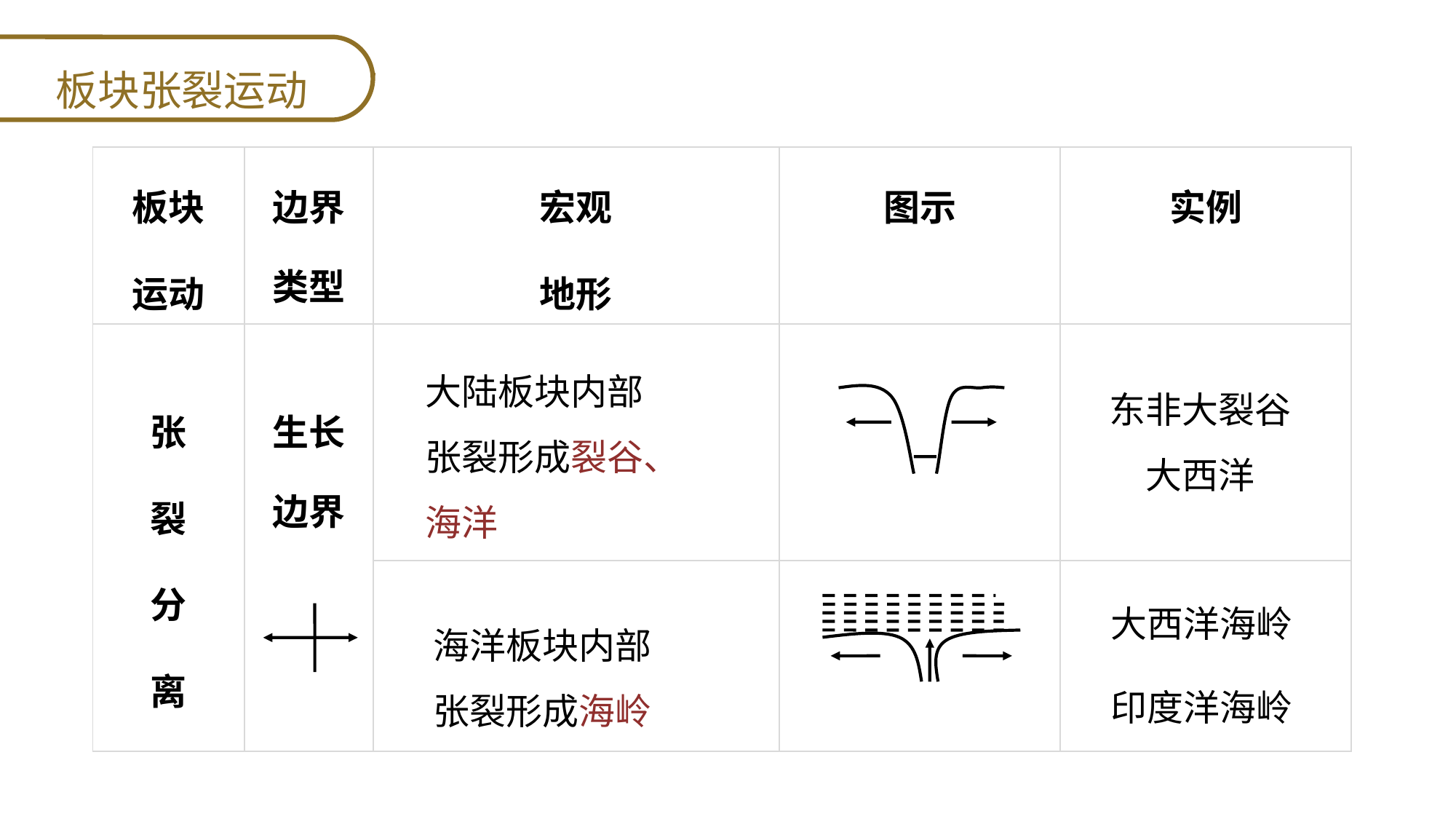

板块张裂运动

| 板块 运动 | 边界类型 | 宏观 地形 | 图示 | 实例 |
| --- | --- | --- | --- | --- |
| 张 裂 分 离 | 生长边界 |  |  |  |
|  |  |  |  |  |
大陆板块内部张裂形成裂谷、海洋
东非大裂谷大西洋

大西洋海岭
印度洋海岭
海洋板块内部张裂形成海岭